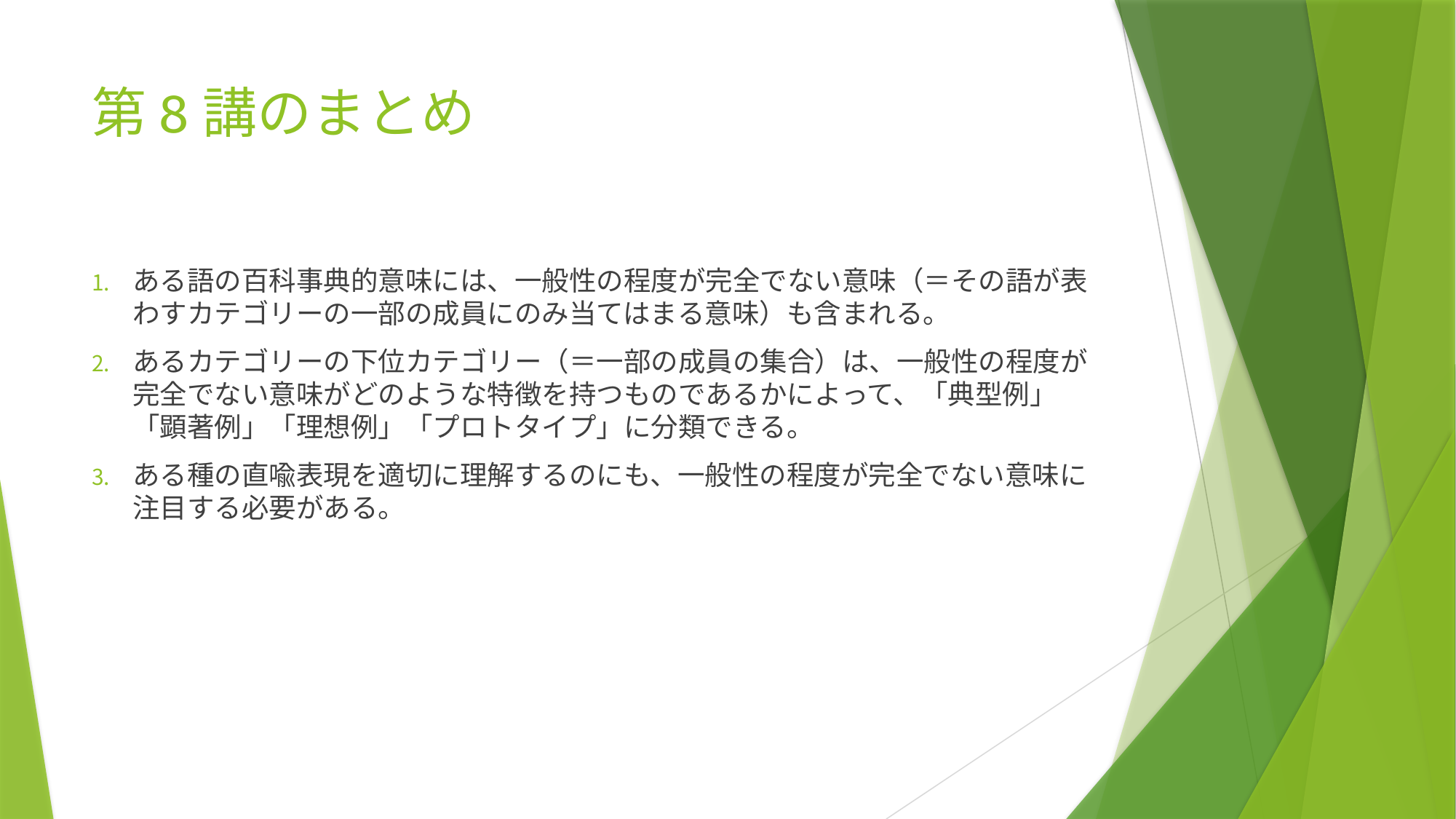

# 第8講のまとめ
ある語の百科事典的意味には、一般性の程度が完全でない意味（＝その語が表わすカテゴリーの一部の成員にのみ当てはまる意味）も含まれる。
あるカテゴリーの下位カテゴリー（＝一部の成員の集合）は、一般性の程度が完全でない意味がどのような特徴を持つものであるかによって、「典型例」「顕著例」「理想例」「プロトタイプ」に分類できる。
ある種の直喩表現を適切に理解するのにも、一般性の程度が完全でない意味に注目する必要がある。